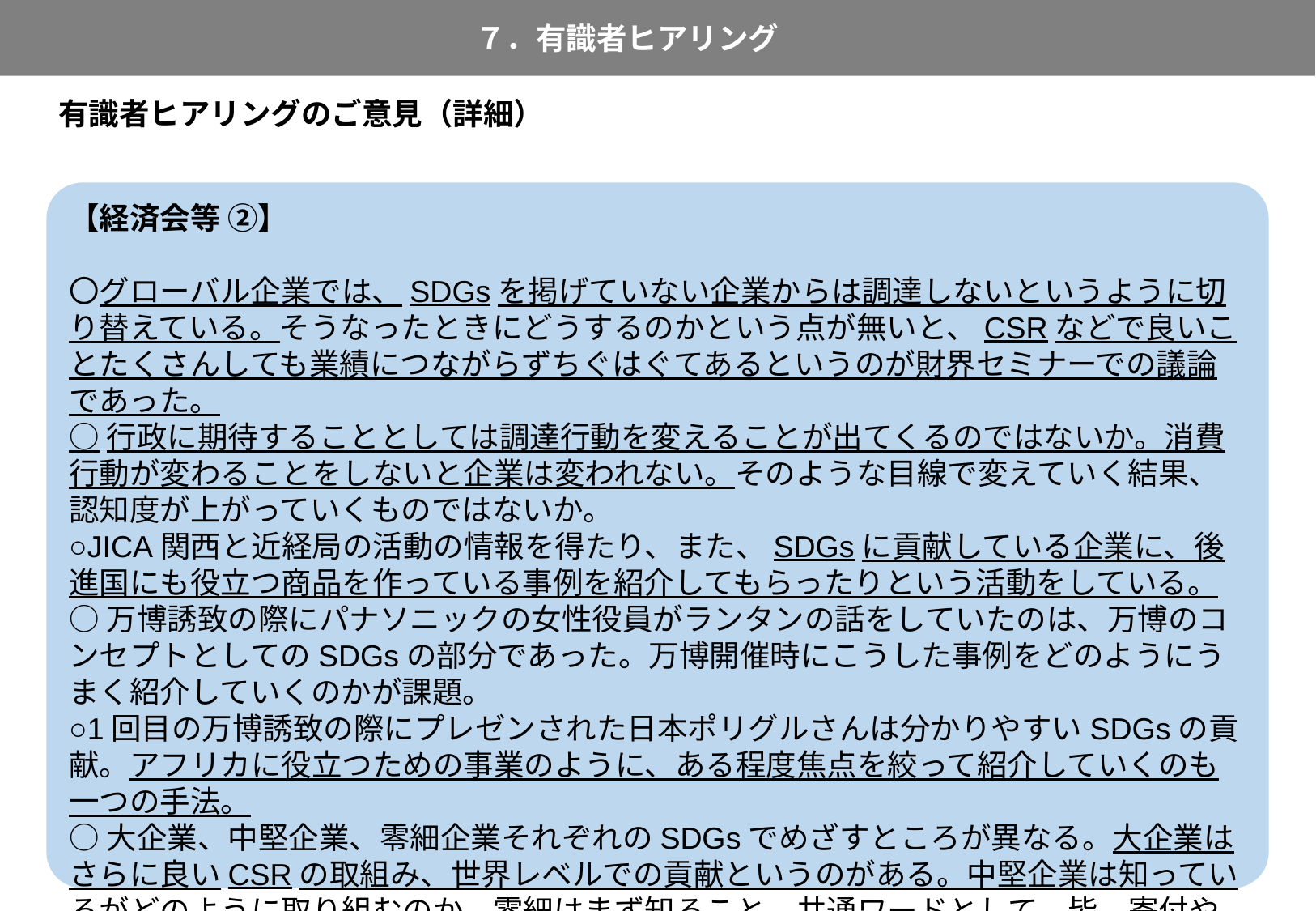

７．有識者ヒアリング
92
有識者ヒアリングのご意見（詳細）
【経済会等 ②】

〇グローバル企業では、SDGsを掲げていない企業からは調達しないというように切り替えている。そうなったときにどうするのかという点が無いと、CSRなどで良いことたくさんしても業績につながらずちぐはぐてあるというのが財界セミナーでの議論であった。
○行政に期待することとしては調達行動を変えることが出てくるのではないか。消費行動が変わることをしないと企業は変われない。そのような目線で変えていく結果、認知度が上がっていくものではないか。
○JICA関西と近経局の活動の情報を得たり、また、SDGsに貢献している企業に、後進国にも役立つ商品を作っている事例を紹介してもらったりという活動をしている。
○万博誘致の際にパナソニックの女性役員がランタンの話をしていたのは、万博のコンセプトとしてのSDGsの部分であった。万博開催時にこうした事例をどのようにうまく紹介していくのかが課題。
○1回目の万博誘致の際にプレゼンされた日本ポリグルさんは分かりやすいSDGsの貢献。アフリカに役立つための事業のように、ある程度焦点を絞って紹介していくのも一つの手法。
○大企業、中堅企業、零細企業それぞれのSDGsでめざすところが異なる。大企業はさらに良いCSRの取組み、世界レベルでの貢献というのがある。中堅企業は知っているがどのように取り組むのか、零細はまず知ること。共通ワードとして、皆、寄付や募金といった社会貢献であると勘違いしているところがあり、そこを打破しないとSDGsは普及しない。企業は儲けないとサステイナブルではない。